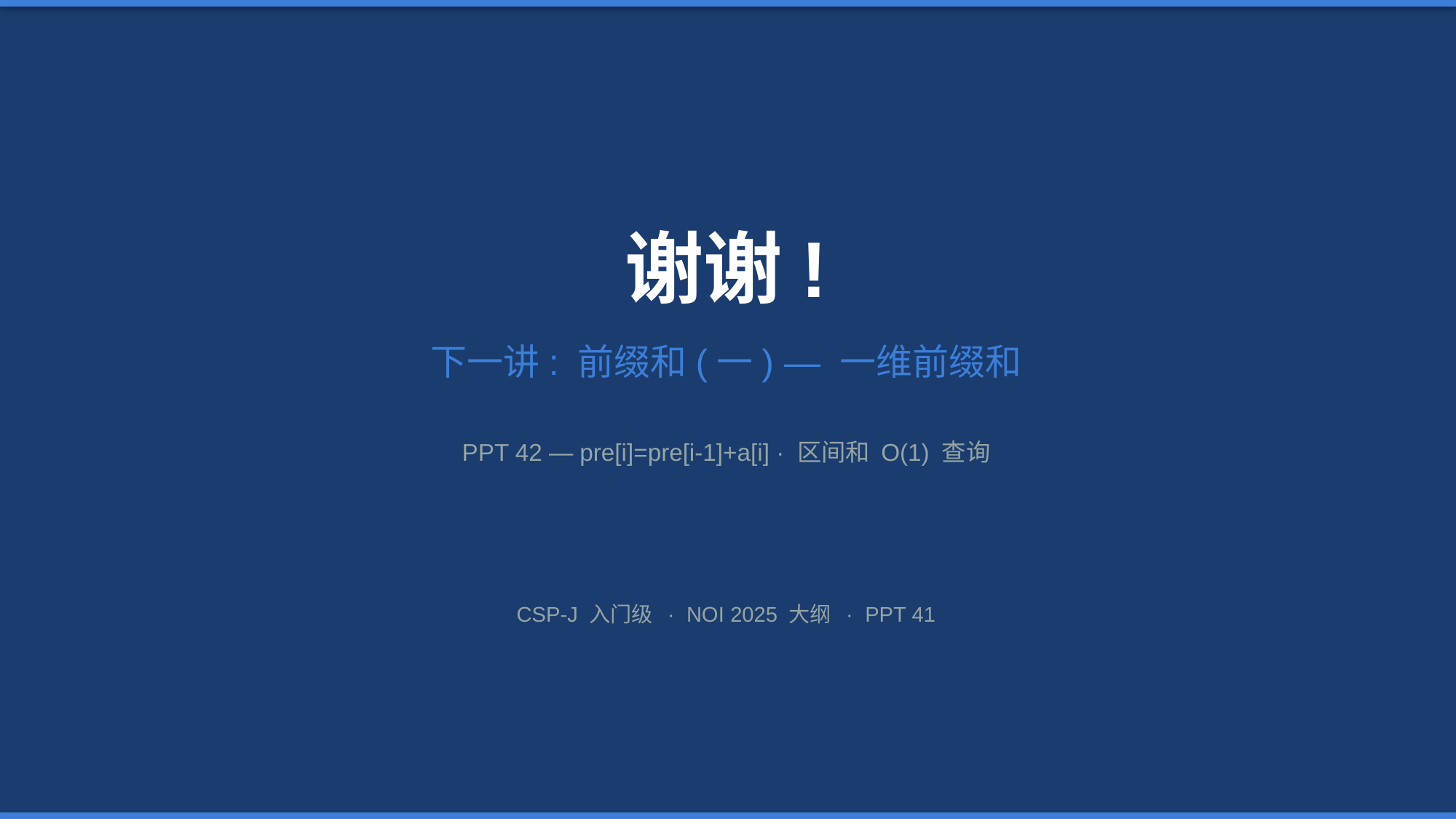

谢谢!
下一讲: 前缀和(一) — 一维前缀和
PPT 42 — pre[i]=pre[i-1]+a[i] · 区间和 O(1) 查询
CSP-J 入门级  ·  NOI 2025 大纲  ·  PPT 41